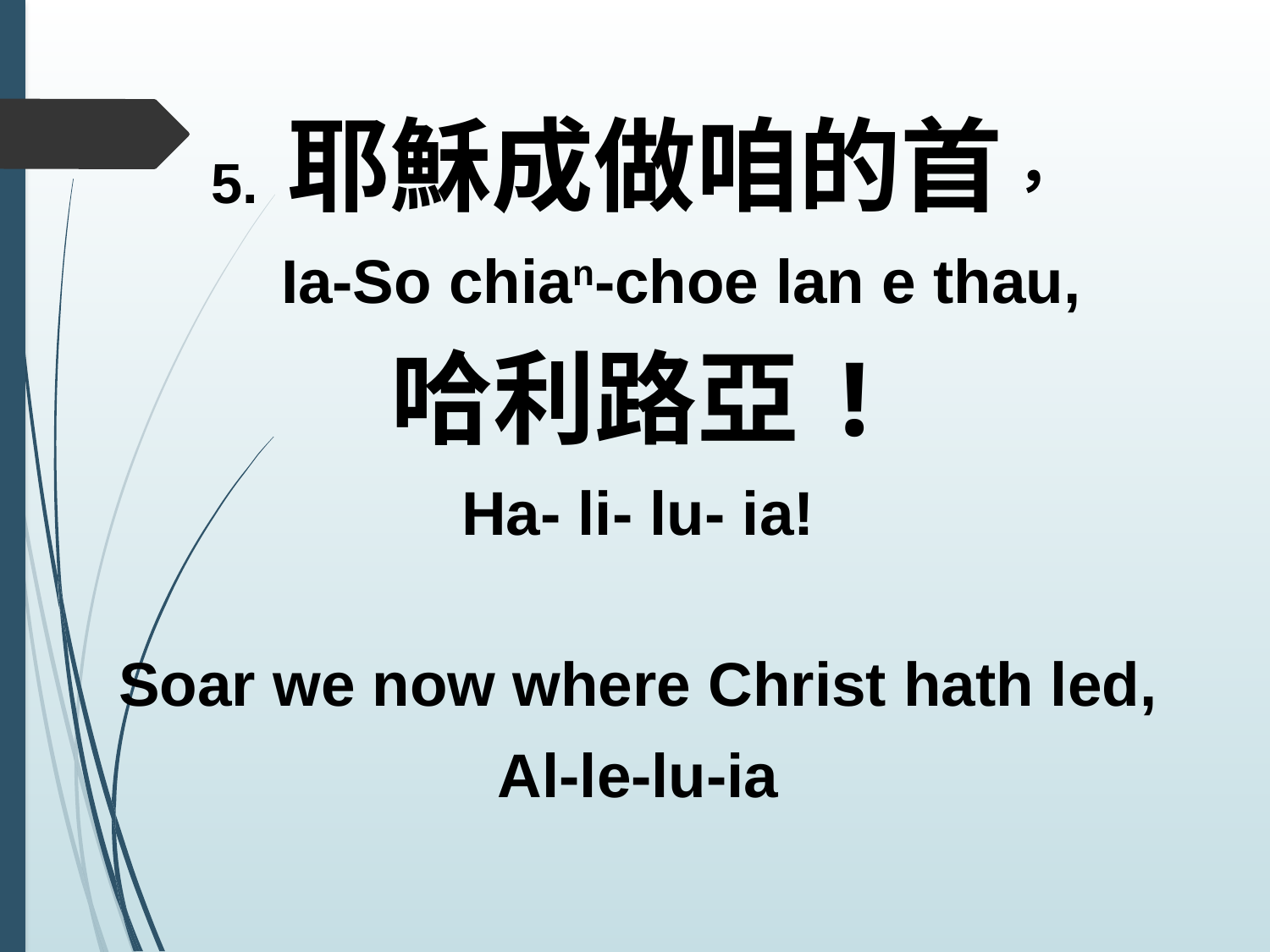

5. 耶穌成做咱的首，
     Ia-So chian-choe lan e thau,
哈利路亞!
Ha- li- lu- ia!

Soar we now where Christ hath led,
Al-le-lu-ia